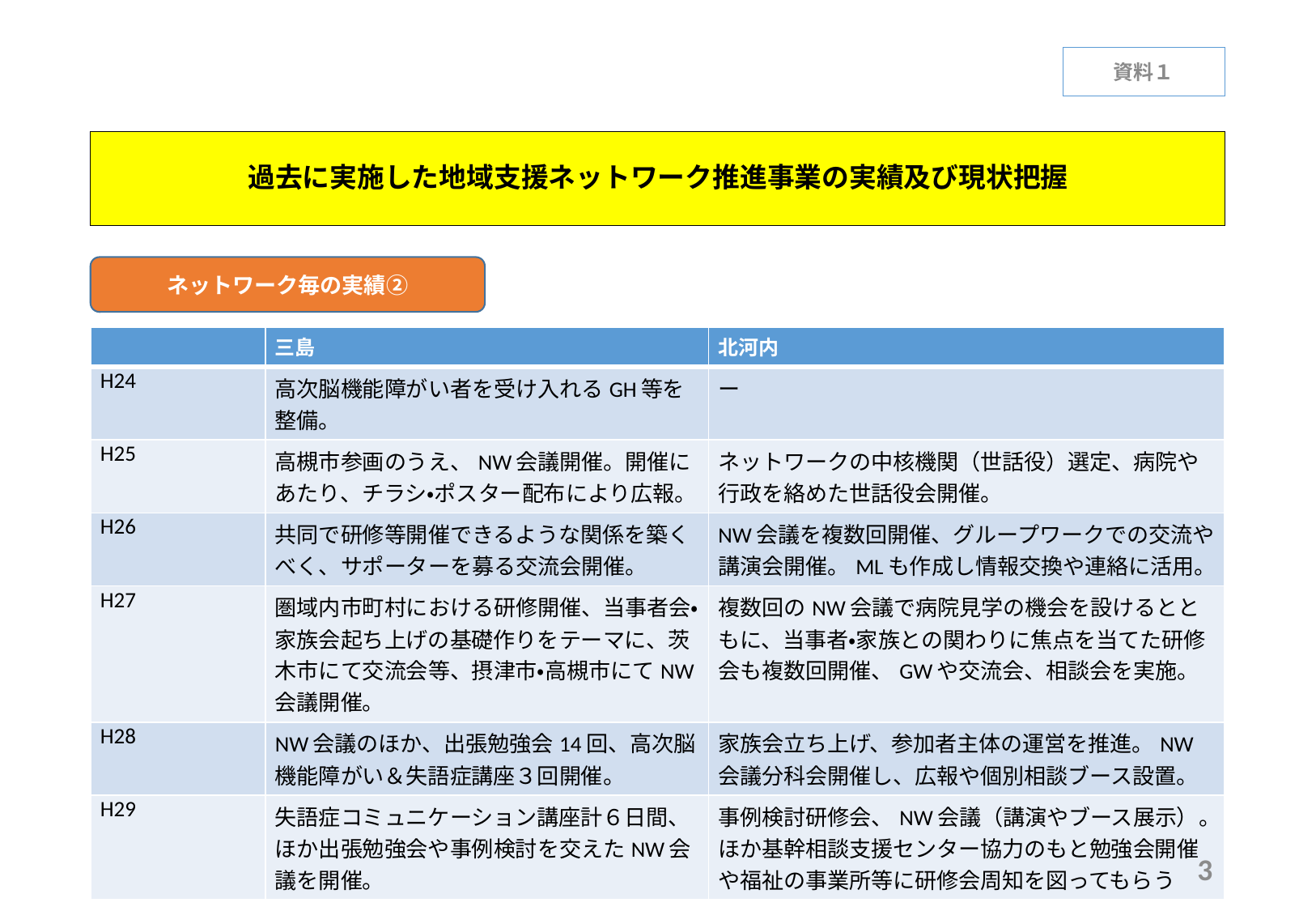

資料１
# 過去に実施した地域支援ネットワーク推進事業の実績及び現状把握
ネットワーク毎の実績②
|  | 三島 | 北河内 |
| --- | --- | --- |
| H24 | 高次脳機能障がい者を受け入れるGH等を整備。 | ー |
| H25 | 高槻市参画のうえ、NW会議開催。開催にあたり、チラシ・ポスター配布により広報。 | ネットワークの中核機関（世話役）選定、病院や行政を絡めた世話役会開催。 |
| H26 | 共同で研修等開催できるような関係を築くべく、サポーターを募る交流会開催。 | NW会議を複数回開催、グループワークでの交流や講演会開催。MLも作成し情報交換や連絡に活用。 |
| H27 | 圏域内市町村における研修開催、当事者会・家族会起ち上げの基礎作りをテーマに、茨木市にて交流会等、摂津市・高槻市にてNW会議開催。 | 複数回のNW会議で病院見学の機会を設けるとともに、当事者・家族との関わりに焦点を当てた研修会も複数回開催、GWや交流会、相談会を実施。 |
| H28 | NW会議のほか、出張勉強会14回、高次脳機能障がい＆失語症講座３回開催。 | 家族会立ち上げ、参加者主体の運営を推進。NW会議分科会開催し、広報や個別相談ブース設置。 |
| H29 | 失語症コミュニケーション講座計６日間、ほか出張勉強会や事例検討を交えたNW会議を開催。 | 事例検討研修会、NW会議（講演やブース展示）。ほか基幹相談支援センター協力のもと勉強会開催や福祉の事業所等に研修会周知を図ってもらう |
3